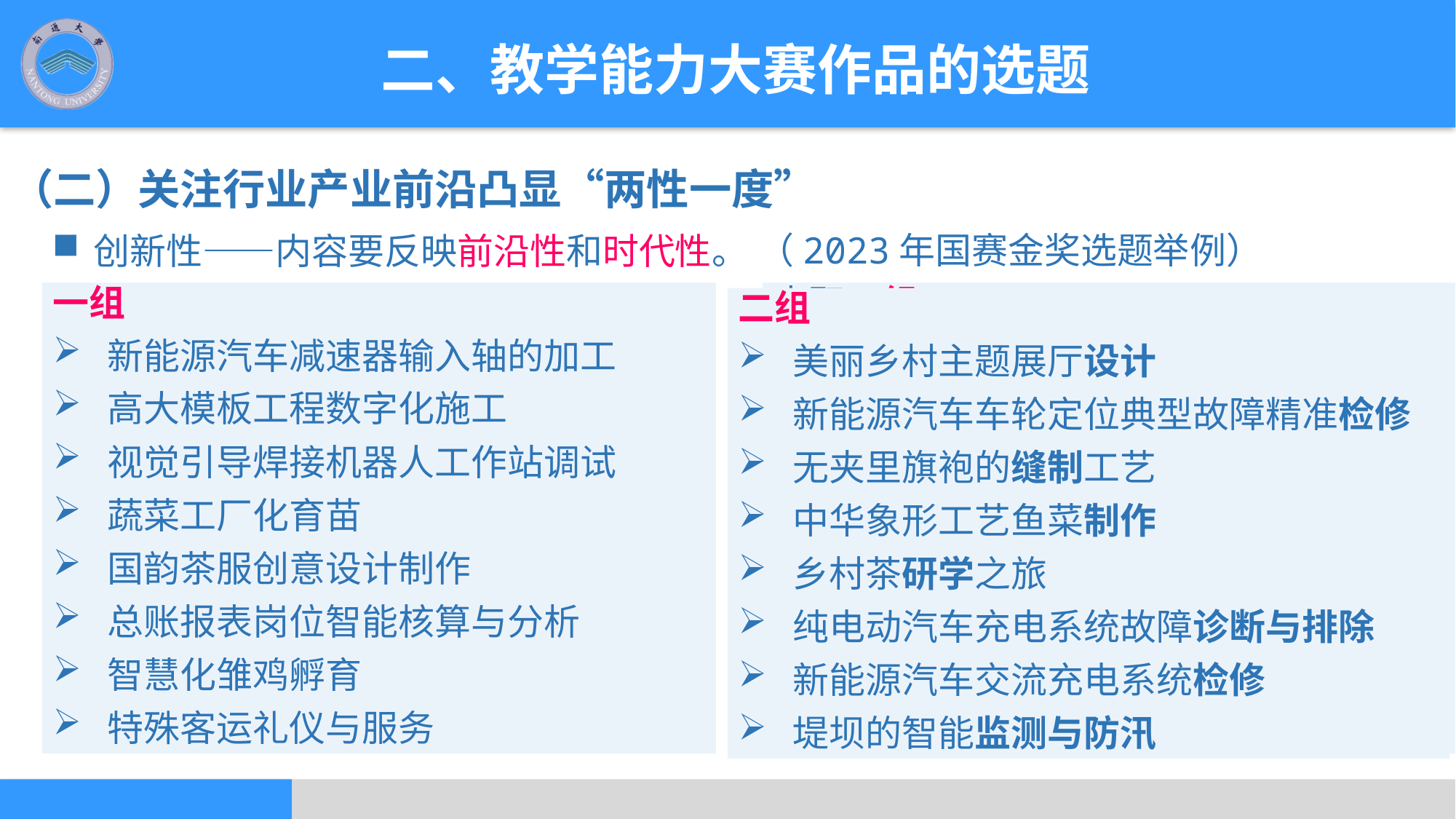

二、教学能力大赛作品的选题
（二）关注行业产业前沿凸显“两性一度”
创新性——内容要反映前沿性和时代性。
（2023年国赛金奖选题举例）
一组
新能源汽车减速器输入轴的加工
高大模板工程数字化施工
视觉引导焊接机器人工作站调试
蔬菜工厂化育苗
国韵茶服创意设计制作
总账报表岗位智能核算与分析
智慧化雏鸡孵育
特殊客运礼仪与服务
中职二组
美丽乡村主题展厅设计
新能源汽车车轮定位典型故障精准检修
无夹里旗袍的缝制工艺
中华象形工艺鱼菜制作
乡村茶研学之旅
纯电动汽车充电系统故障诊断与排除
新能源汽车交流充电系统检修
堤坝的智能监测与防汛
二组
美丽乡村主题展厅设计
新能源汽车车轮定位典型故障精准检修
无夹里旗袍的缝制工艺
中华象形工艺鱼菜制作
乡村茶研学之旅
纯电动汽车充电系统故障诊断与排除
新能源汽车交流充电系统检修
堤坝的智能监测与防汛